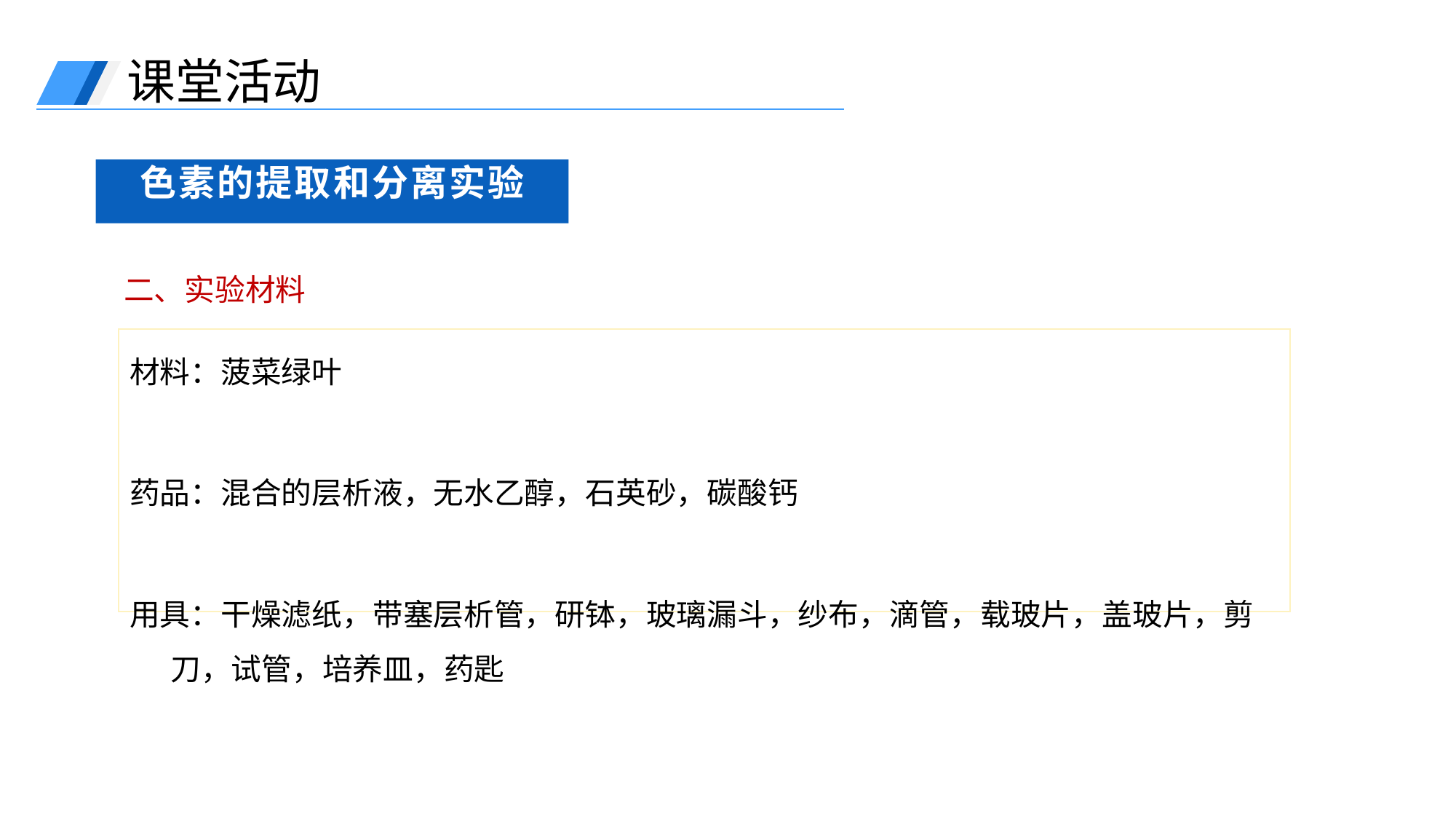

课堂活动
色素的提取和分离实验
二、实验材料
材料：菠菜绿叶

药品：混合的层析液，无水乙醇，石英砂，碳酸钙

用具：干燥滤纸，带塞层析管，研钵，玻璃漏斗，纱布，滴管，载玻片，盖玻片，剪刀，试管，培养皿，药匙